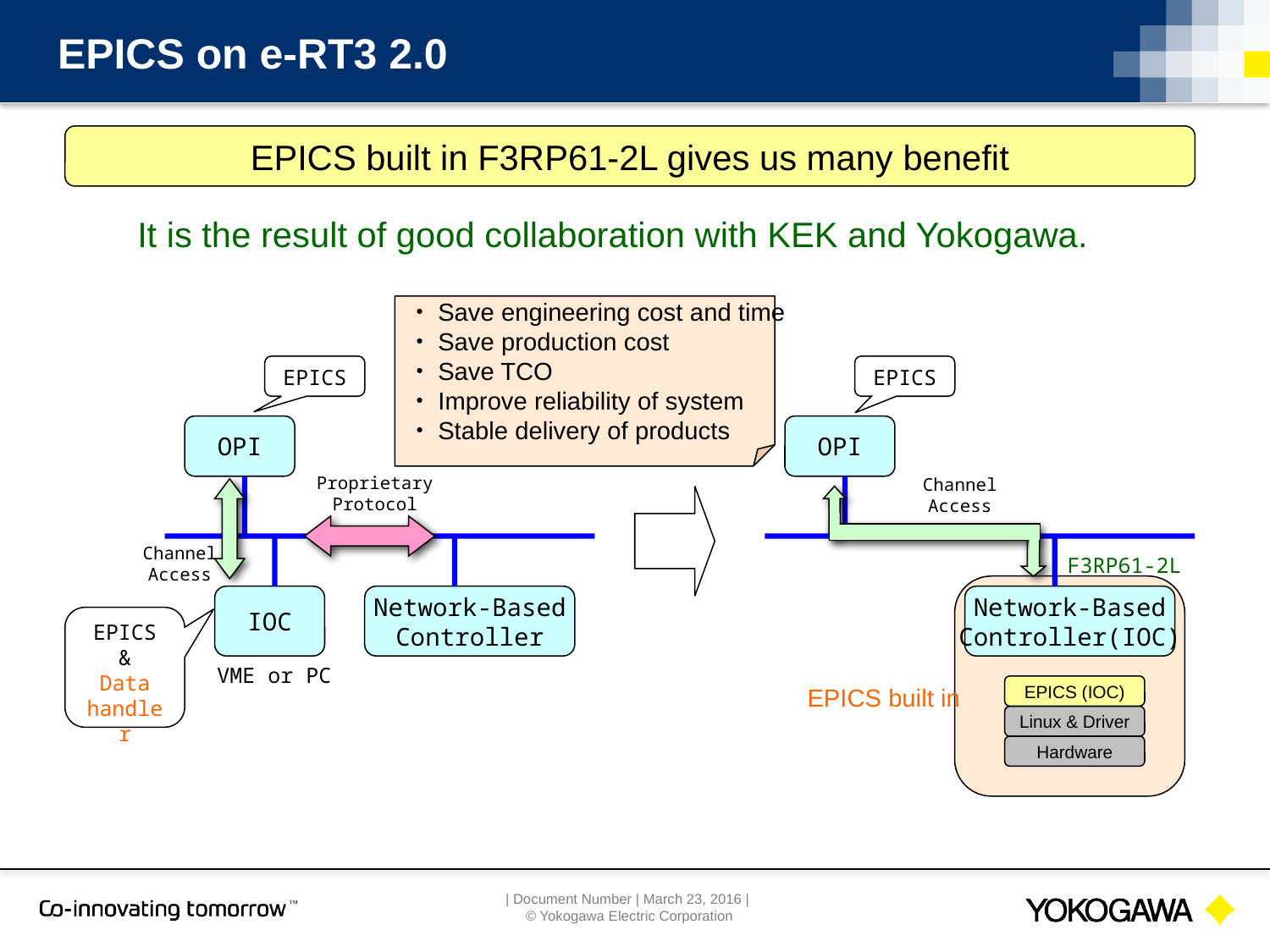

# EPICS on e-RT3 2.0
EPICS built in F3RP61-2L gives us many benefit
It is the result of good collaboration with KEK and Yokogawa.
・Save engineering cost and time
・Save production cost
・Save TCO
・Improve reliability of system
・Stable delivery of products
EPICS
EPICS
OPI
OPI
Proprietary
Protocol
Channel
Access

Channel
Access

F3RP61-2L

IOC
Network-Based
Controller
Network-Based
Controller(IOC)
EPICS
&
Data handler
VME or PC
EPICS built in
EPICS (IOC)
Linux & Driver
Hardware